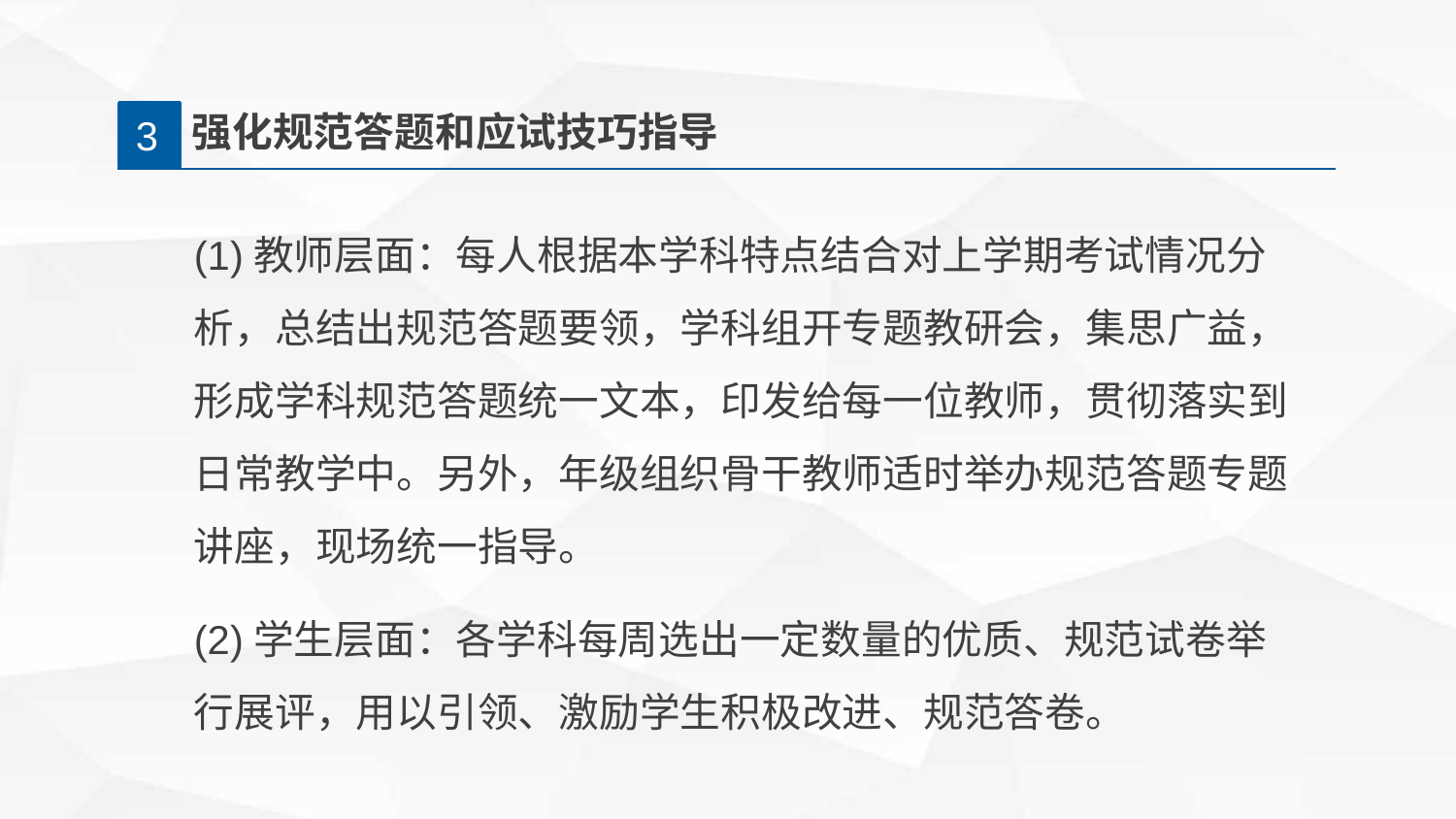

强化规范答题和应试技巧指导

3
(1)教师层面：每人根据本学科特点结合对上学期考试情况分析，总结出规范答题要领，学科组开专题教研会，集思广益，形成学科规范答题统一文本，印发给每一位教师，贯彻落实到日常教学中。另外，年级组织骨干教师适时举办规范答题专题讲座，现场统一指导。
(2)学生层面：各学科每周选出一定数量的优质、规范试卷举行展评，用以引领、激励学生积极改进、规范答卷。